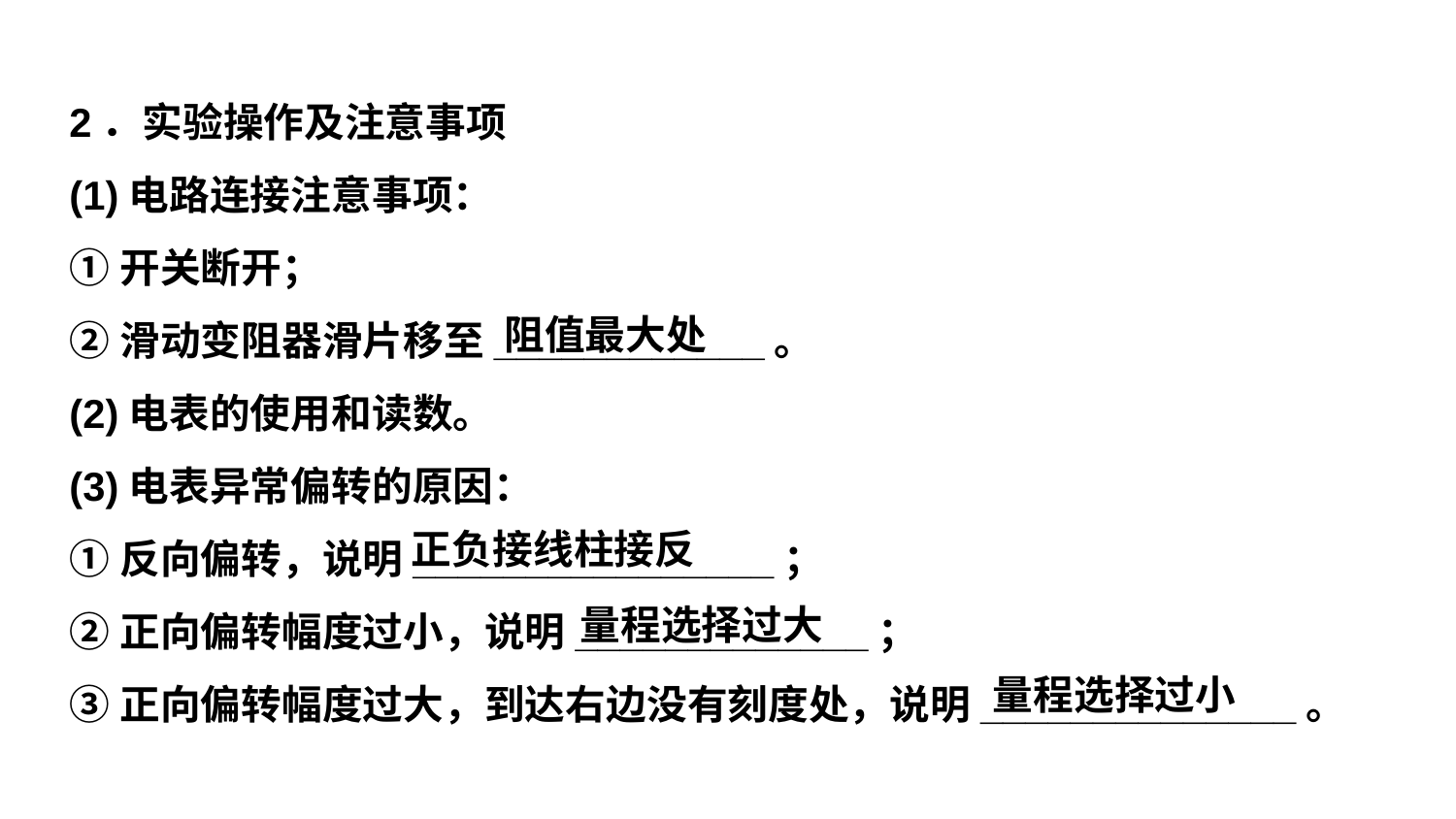

2．实验操作及注意事项
(1)电路连接注意事项：
①开关断开；
②滑动变阻器滑片移至____________。
(2)电表的使用和读数。
(3)电表异常偏转的原因：
①反向偏转，说明________________；
②正向偏转幅度过小，说明_____________；
③正向偏转幅度过大，到达右边没有刻度处，说明______________。
阻值最大处
正负接线柱接反
量程选择过大
量程选择过小